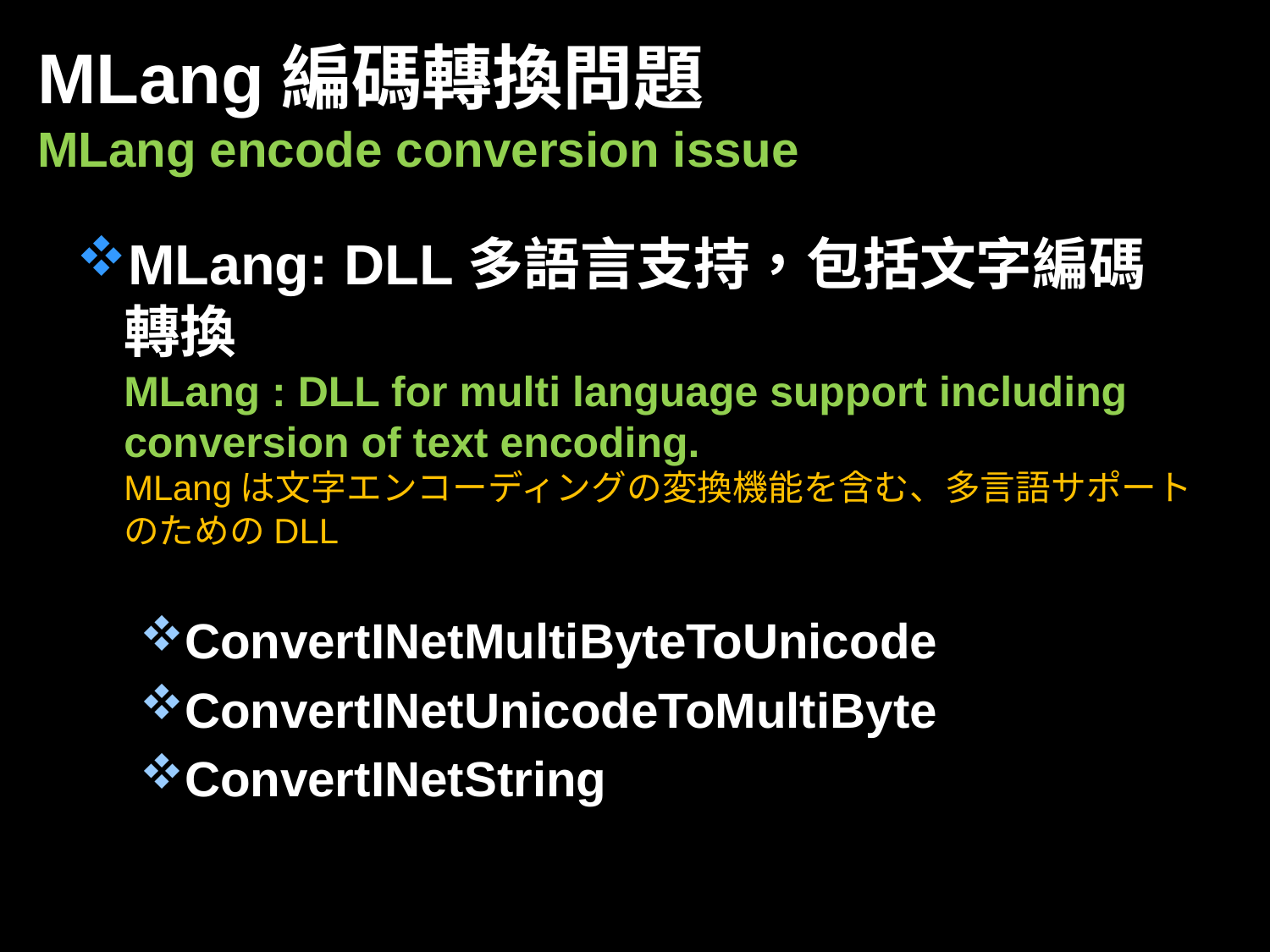

# MLang編碼轉換問題 MLang encode conversion issue
MLang: DLL多語言支持，包括文字編碼轉換
MLang : DLL for multi language support including conversion of text encoding.
MLangは文字エンコーディングの変換機能を含む、多言語サポートのためのDLL

ConvertINetMultiByteToUnicode
ConvertINetUnicodeToMultiByte
ConvertINetString